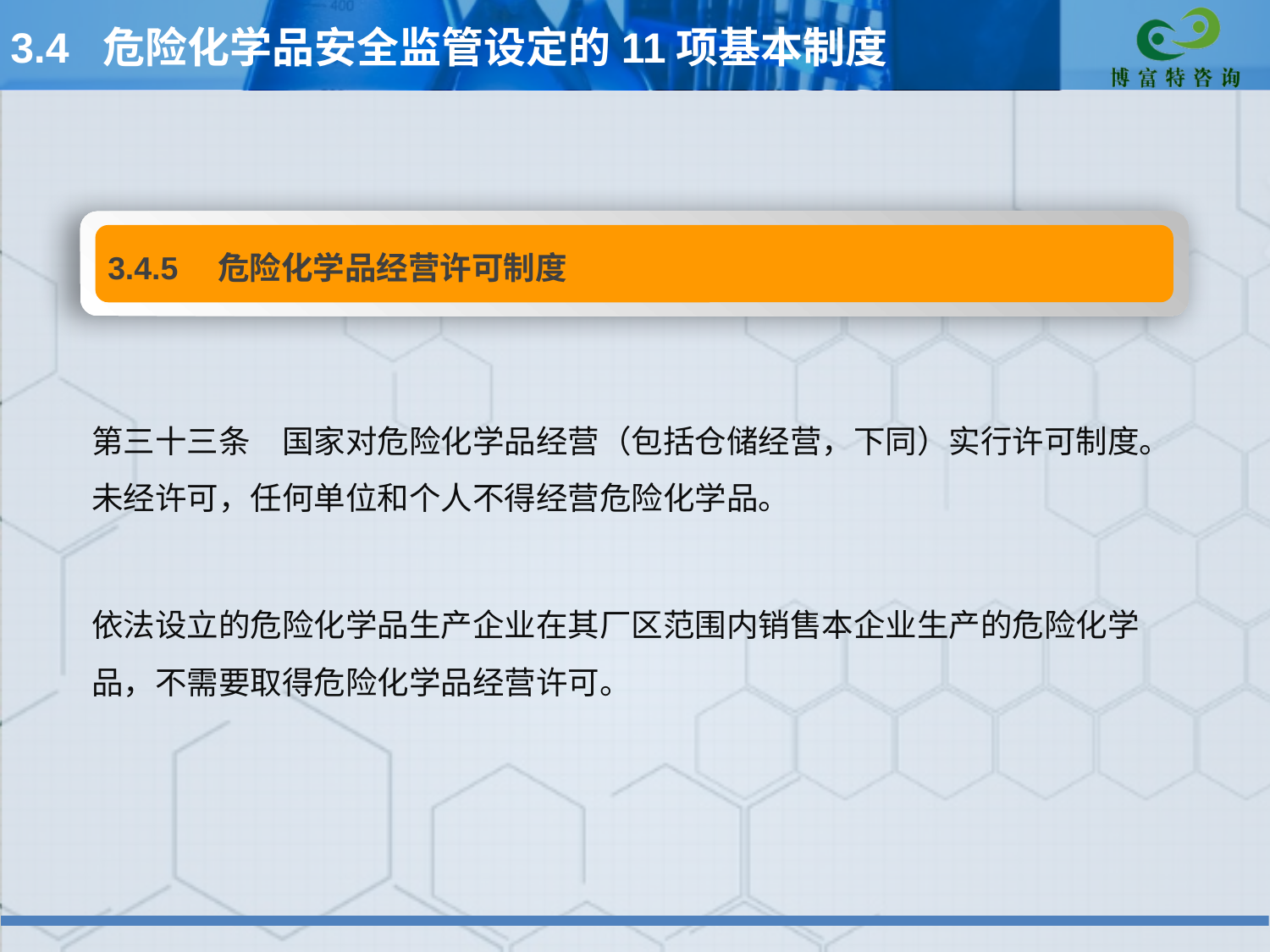

3.4  危险化学品安全监管设定的11项基本制度

3.4.5　危险化学品经营许可制度
第三十三条　国家对危险化学品经营（包括仓储经营，下同）实行许可制度。未经许可，任何单位和个人不得经营危险化学品。

依法设立的危险化学品生产企业在其厂区范围内销售本企业生产的危险化学品，不需要取得危险化学品经营许可。